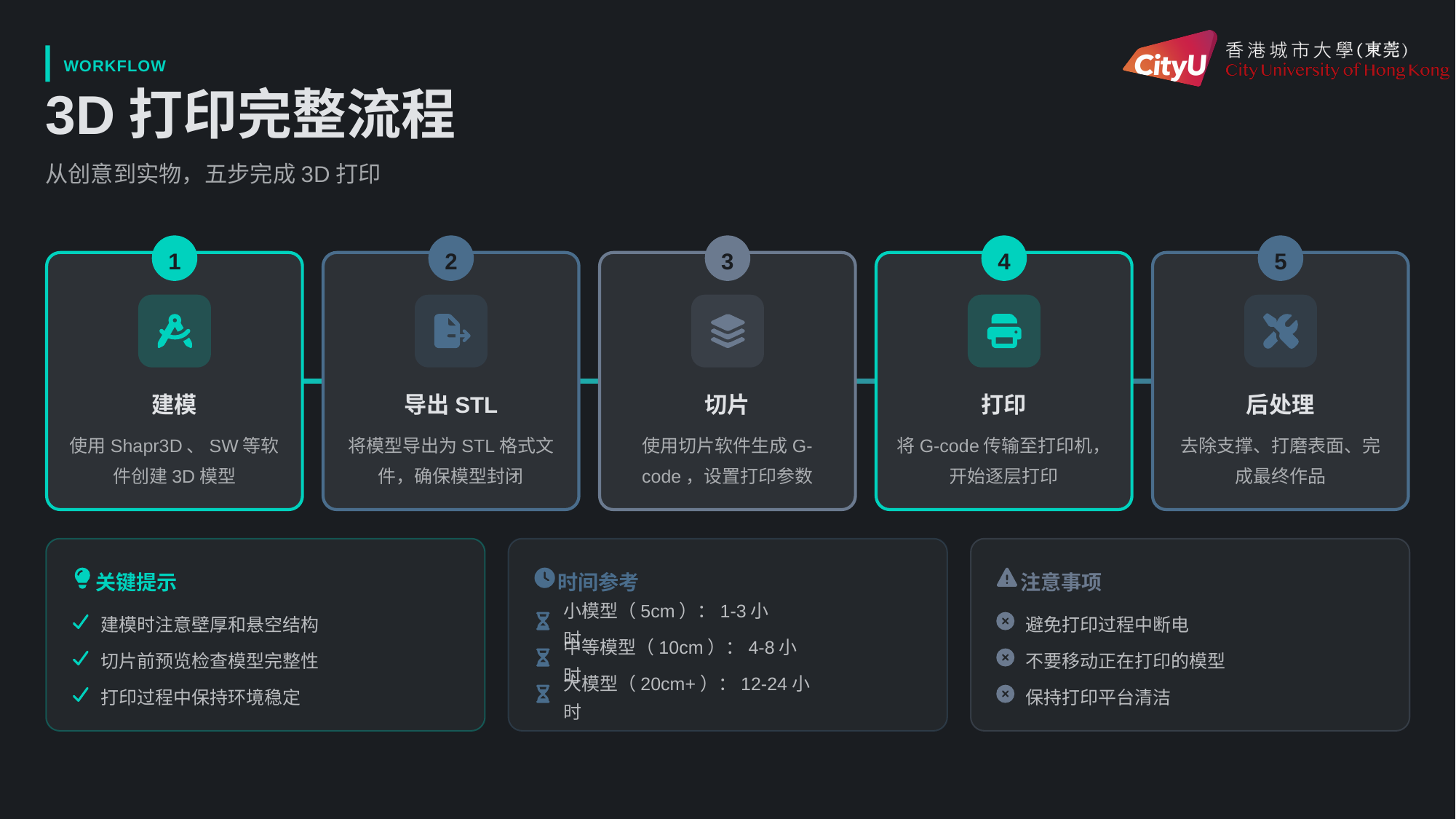

WORKFLOW
3D打印完整流程
从创意到实物，五步完成3D打印
1

2

3

4

5

建模
导出STL
切片
打印
后处理
使用Shapr3D、SW等软件创建3D模型
将模型导出为STL格式文件，确保模型封闭
使用切片软件生成G-code，设置打印参数
将G-code传输至打印机，开始逐层打印
去除支撑、打磨表面、完成最终作品

关键提示
时间参考
注意事项

建模时注意壁厚和悬空结构
小模型（5cm）：1-3小时
避免打印过程中断电

切片前预览检查模型完整性
中等模型（10cm）：4-8小时
不要移动正在打印的模型

打印过程中保持环境稳定
大模型（20cm+）：12-24小时
保持打印平台清洁